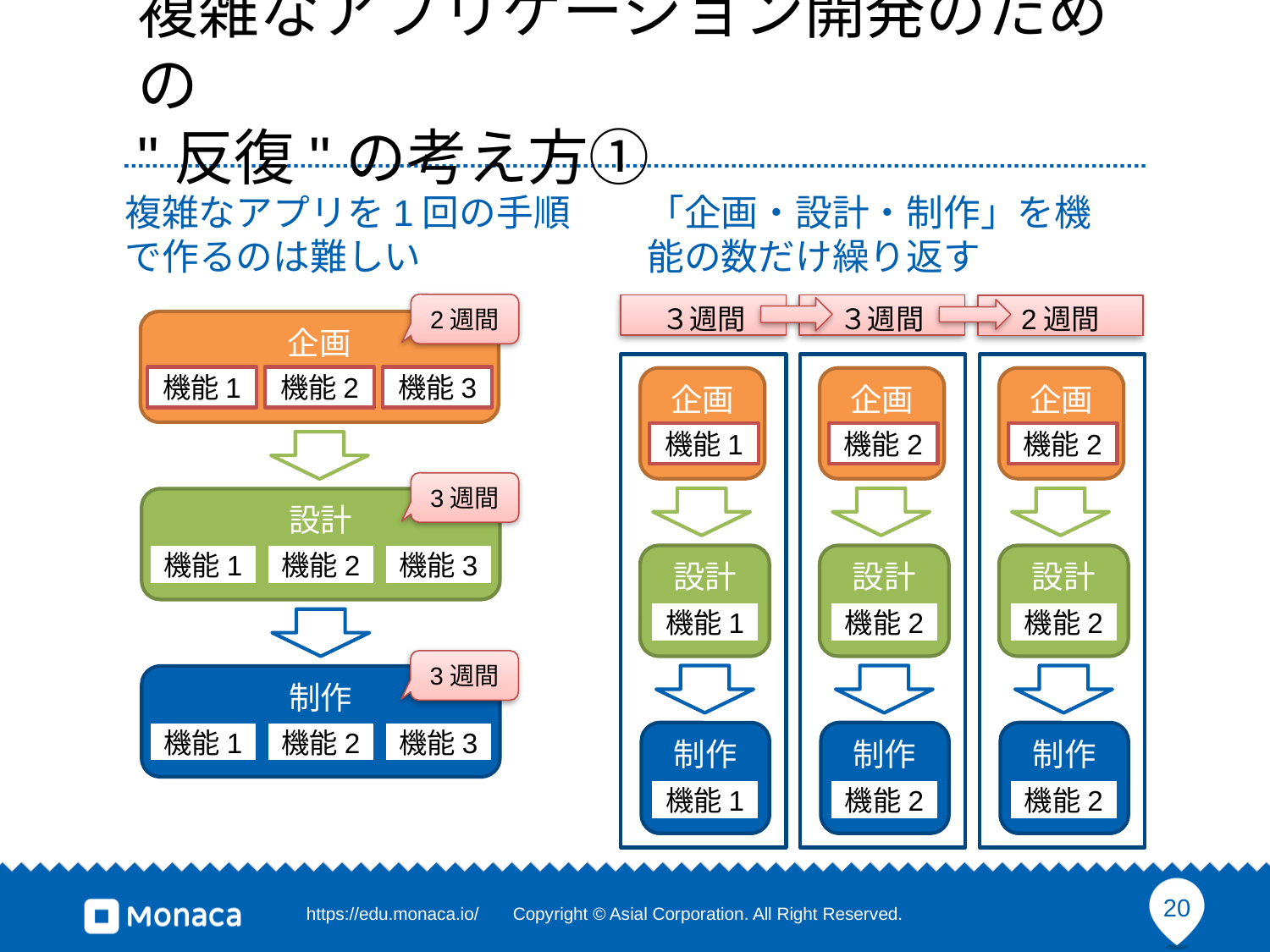

# 複雑なアプリケーション開発のための "反復"の考え方①
「企画・設計・制作」を機能の数だけ繰り返す
複雑なアプリを1回の手順で作るのは難しい
2週間
３週間
３週間
2週間

企画
機能1
機能2
機能3

企画
企画
企画
機能1
機能2
機能2

3週間

設計
機能1
機能2
機能3
設計
設計
設計
機能1
機能2
機能2

3週間

制作
機能1
機能2
機能3
制作
制作
制作
機能1
機能2
機能2